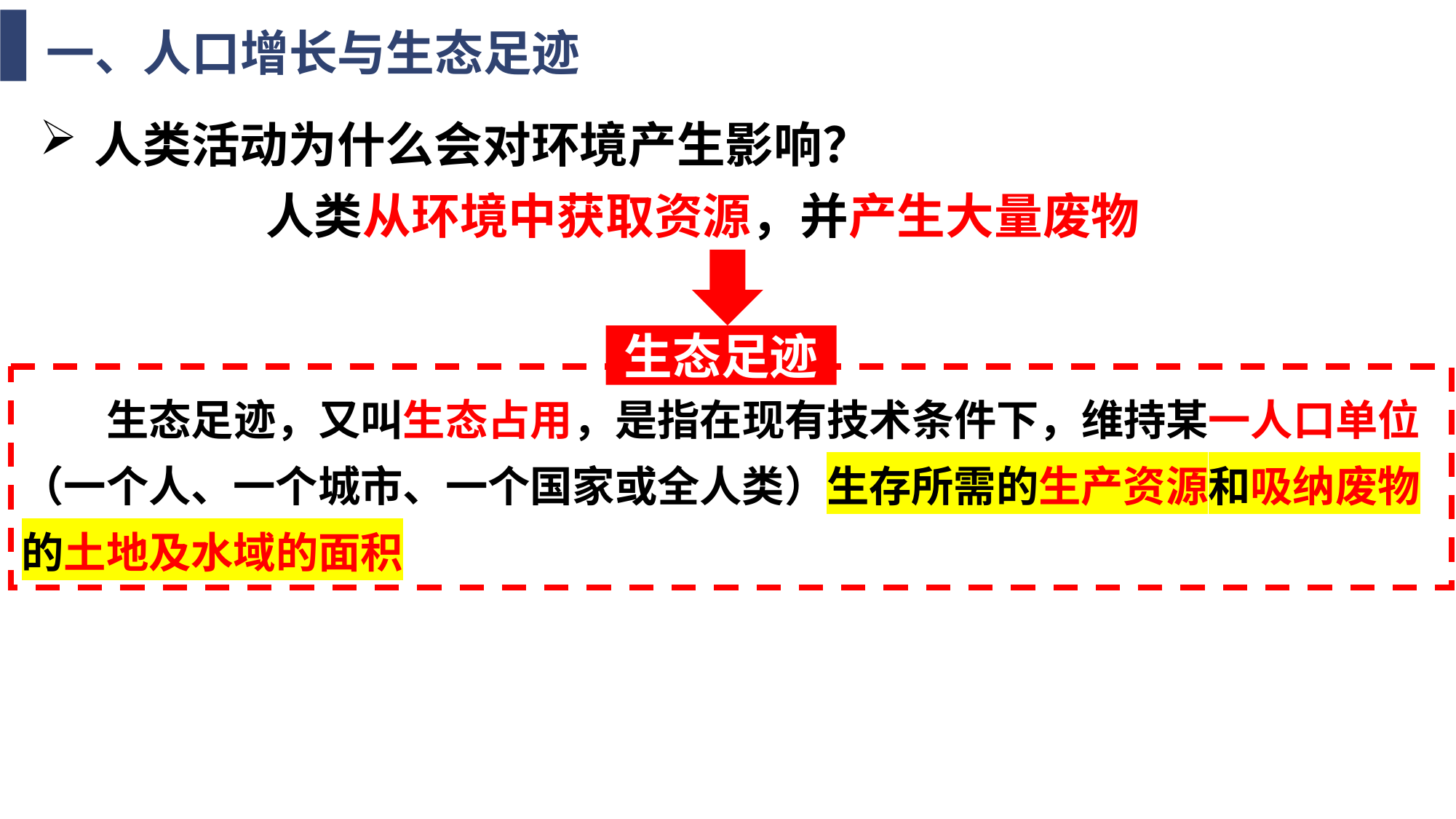

一、人口增长与生态足迹

人类活动为什么会对环境产生影响？
人类从环境中获取资源，并产生大量废物

生态足迹
生态足迹，又叫生态占用，是指在现有技术条件下，维持某一人口单位（一个人、一个城市、一个国家或全人类）生存所需的生产资源和吸纳废物的土地及水域的面积